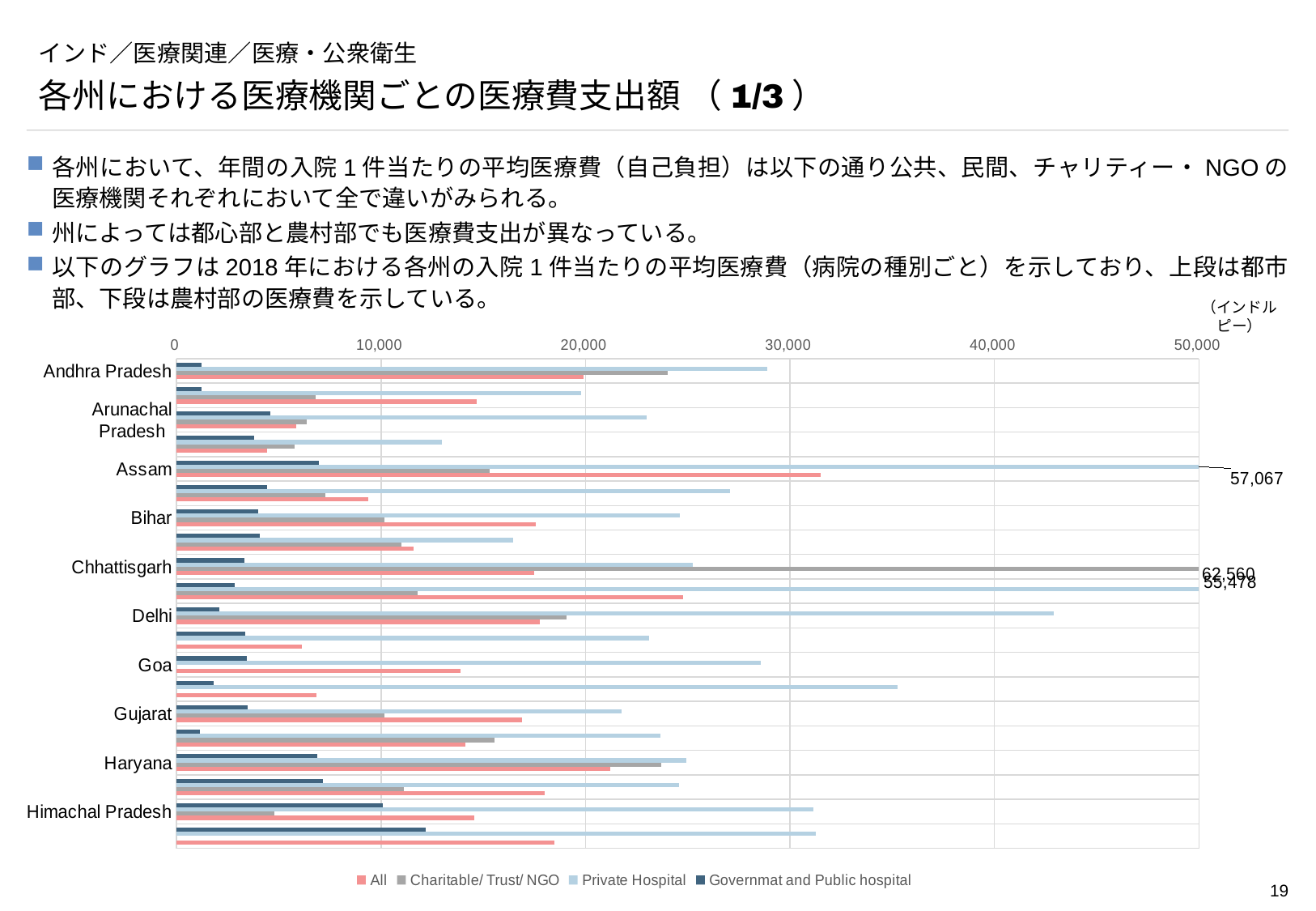

# インド／医療関連／医療・公衆衛生
各州における医療機関ごとの医療費支出額 （1/3）
各州において、年間の入院1件当たりの平均医療費（自己負担）は以下の通り公共、民間、チャリティー・NGOの医療機関それぞれにおいて全で違いがみられる。
州によっては都心部と農村部でも医療費支出が異なっている。
以下のグラフは2018年における各州の入院1件当たりの平均医療費（病院の種別ごと）を示しており、上段は都市部、下段は農村部の医療費を示している。
（インドルピー）

### Chart

| Category | Governmat and Public hospital | Private Hospital | Charitable/ Trust/ NGO | All |
|---|---|---|---|---|
| Andhra Pradesh | 1208.0 | 28883.0 | 24019.0 | 19920.0 |
|  | 1211.0 | 19793.0 | 6796.0 | 14682.0 |
| Arunachal Pradesh | 4596.0 | 23008.0 | 6354.0 | 5864.0 |
|  | 3780.0 | 12978.0 | 5770.0 | 4426.0 |
| Assam | 6980.0 | 57067.0 | 15305.0 | 31482.0 |
|  | 4441.0 | 27053.0 | 7291.0 | 9363.0 |
| Bihar | 4000.0 | 24602.0 | 10161.0 | 17560.0 |
|  | 4057.0 | 16472.0 | 10998.0 | 11588.0 |
| Chhattisgarh | 3309.0 | 25239.0 | 55478.0 | 17473.0 |
|  | 2856.0 | 62560.0 | 11800.0 | 24765.0 |
| Delhi | 2084.0 | 42912.0 | 19060.0 | 17777.0 |
|  | 3378.0 | 23125.0 | 0.0 | 6135.0 |
| Goa | 3457.0 | 28584.0 | 0.0 | 13867.0 |
|  | 1818.0 | 35267.0 | 0.0 | 6850.0 |
| Gujarat | 3459.0 | 21746.0 | 10165.0 | 16876.0 |
|  | 1151.0 | 23656.0 | 15543.0 | 14123.0 |
| Haryana | 6870.0 | 24924.0 | 23695.0 | 21227.0 |
|  | 7156.0 | 24561.0 | 11099.0 | 18017.0 |
| Himachal Pradesh | 10087.0 | 31152.0 | 4791.0 | 14570.0 |